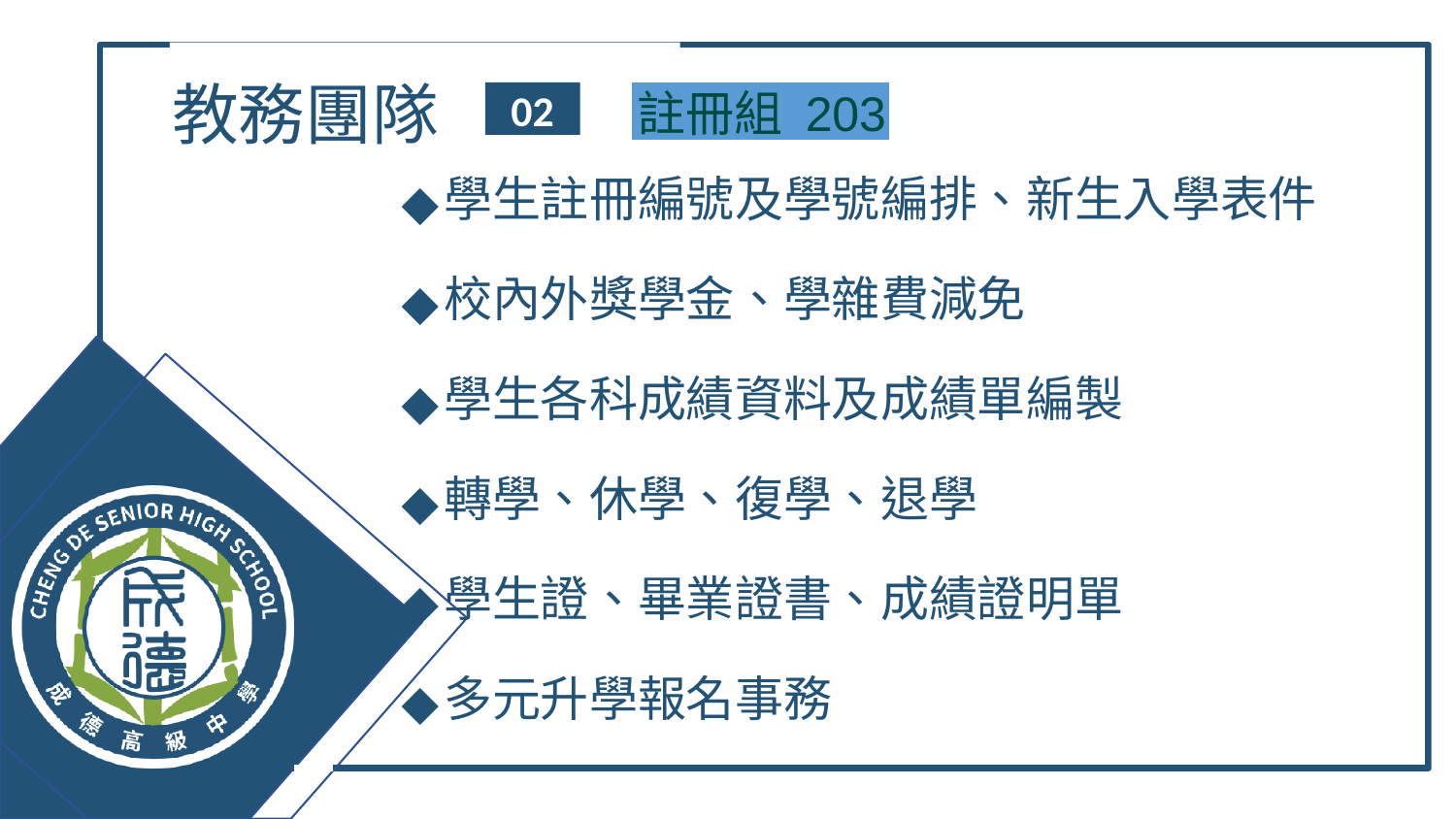

# 教務團隊
註冊組 203
02
學生註冊編號及學號編排、新生入學表件
校內外獎學金、學雜費減免
學生各科成績資料及成績單編製
轉學、休學、復學、退學
學生證、畢業證書、成績證明單
多元升學報名事務